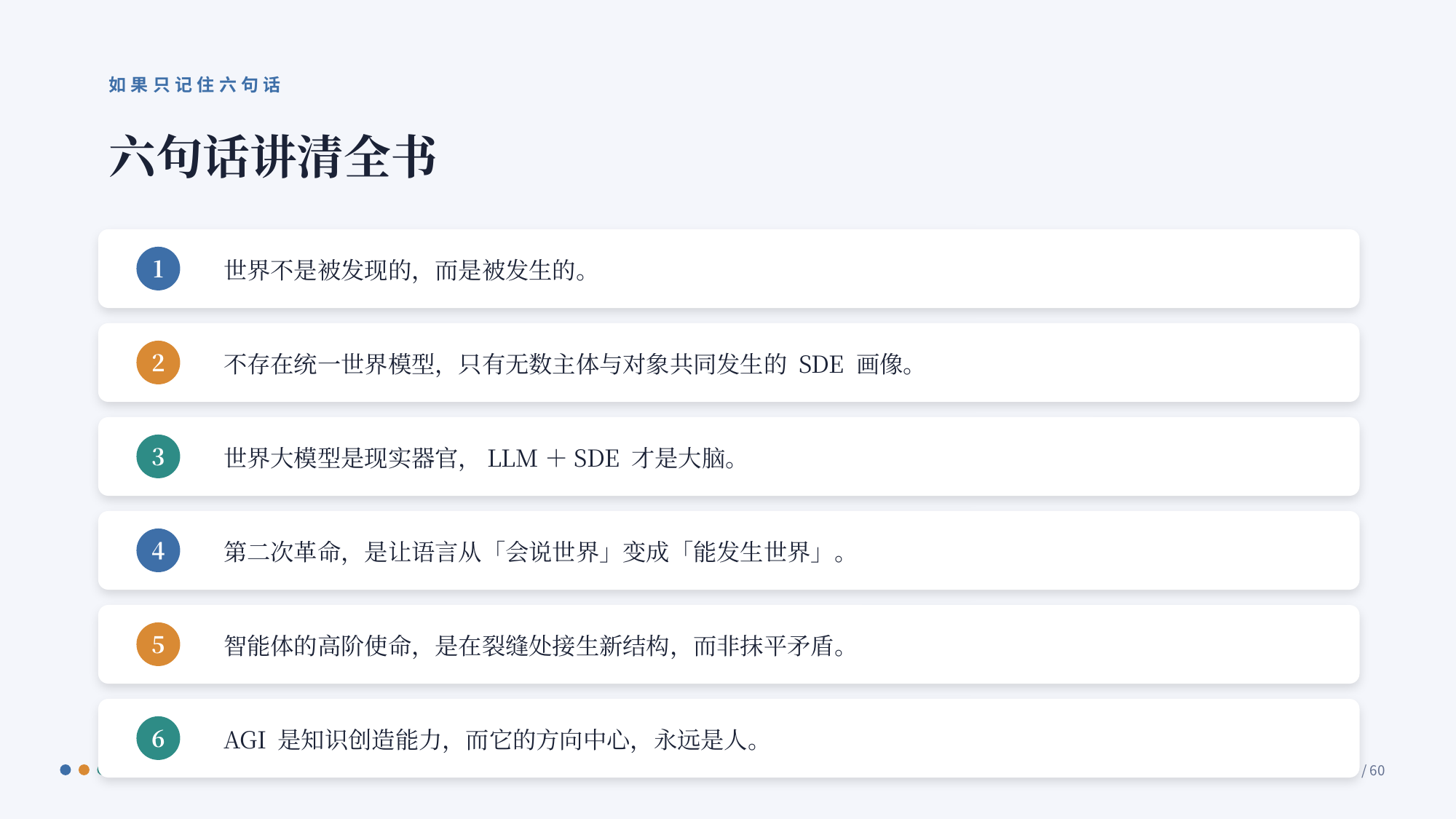

如果只记住六句话
六句话讲清全书

世界不是被发现的，而是被发生的。

1

不存在统一世界模型，只有无数主体与对象共同发生的 SDE 画像。

2

世界大模型是现实器官，LLM＋SDE 才是大脑。

3

第二次革命，是让语言从「会说世界」变成「能发生世界」。

4

智能体的高阶使命，是在裂缝处接生新结构，而非抹平矛盾。

5

AGI 是知识创造能力，而它的方向中心，永远是人。

6
S · D · E
57 / 60